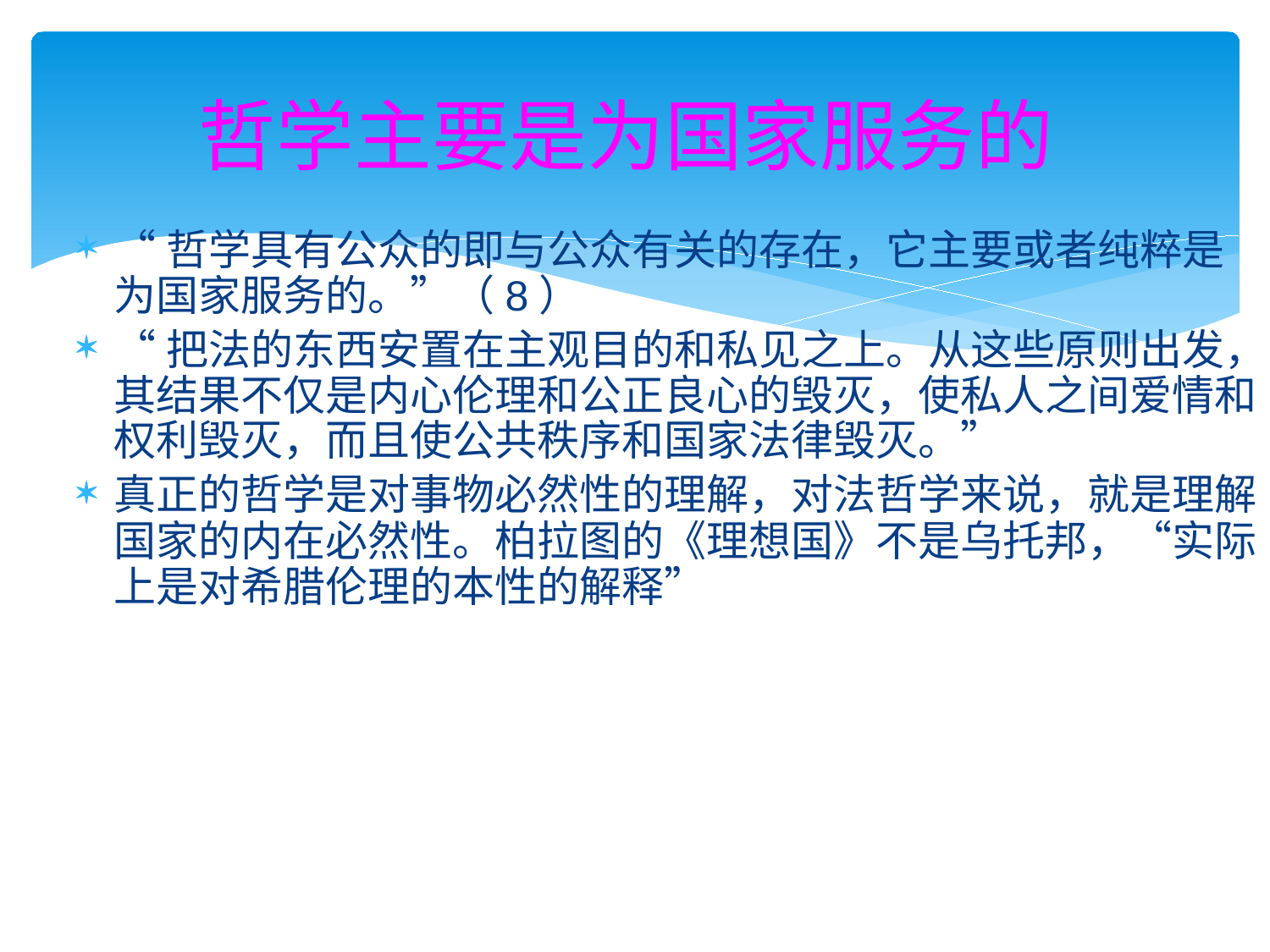

# 哲学主要是为国家服务的
“哲学具有公众的即与公众有关的存在，它主要或者纯粹是为国家服务的。”（8）
“把法的东西安置在主观目的和私见之上。从这些原则出发，其结果不仅是内心伦理和公正良心的毁灭，使私人之间爱情和权利毁灭，而且使公共秩序和国家法律毁灭。”
真正的哲学是对事物必然性的理解，对法哲学来说，就是理解国家的内在必然性。柏拉图的《理想国》不是乌托邦，“实际上是对希腊伦理的本性的解释”